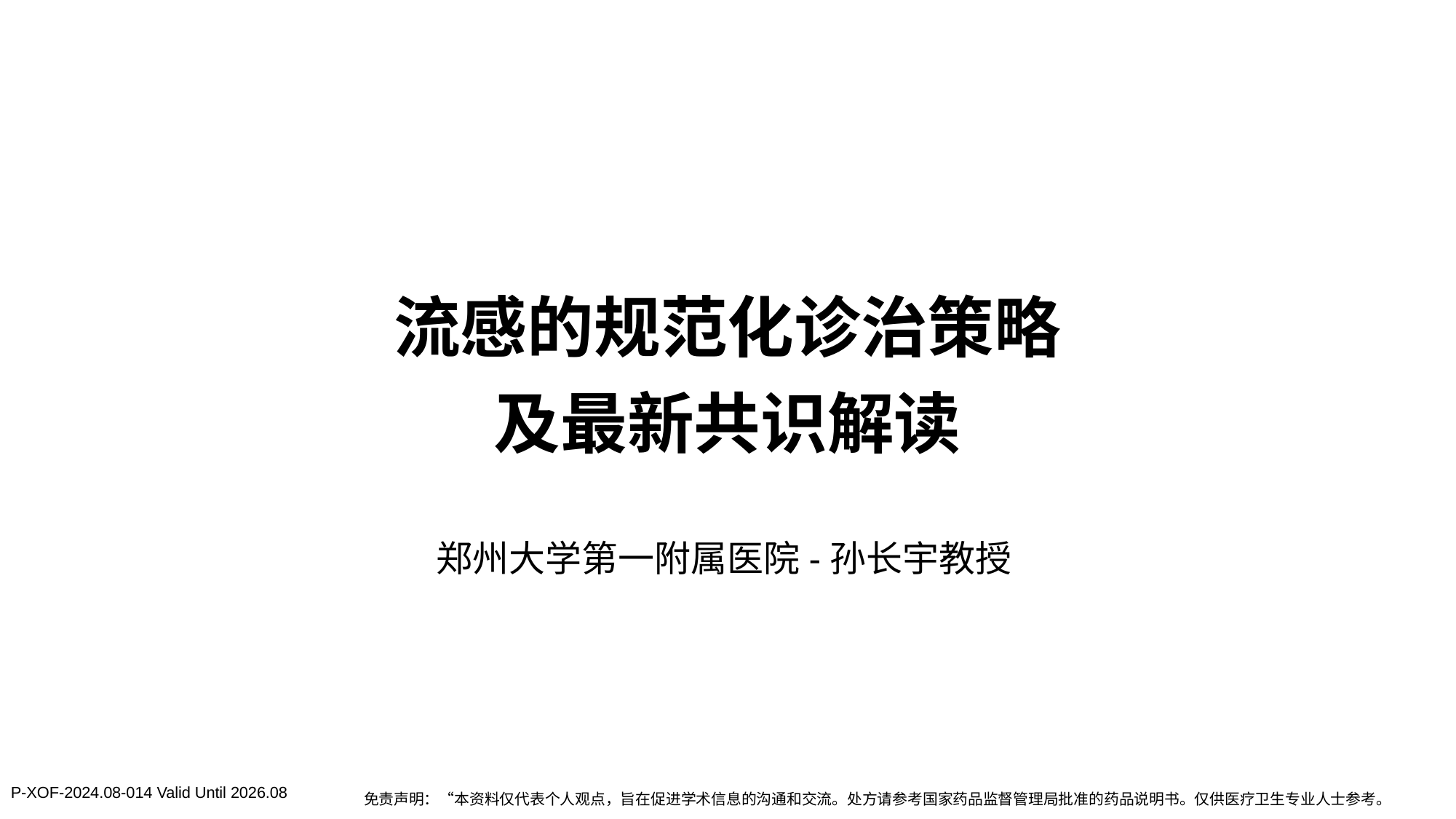

流感的规范化诊治策略
及最新共识解读
郑州大学第一附属医院-孙长宇教授
P-XOF-2024.08-014 Valid Until 2026.08
免责声明：“本资料仅代表个人观点，旨在促进学术信息的沟通和交流。处方请参考国家药品监督管理局批准的药品说明书。仅供医疗卫生专业人士参考。